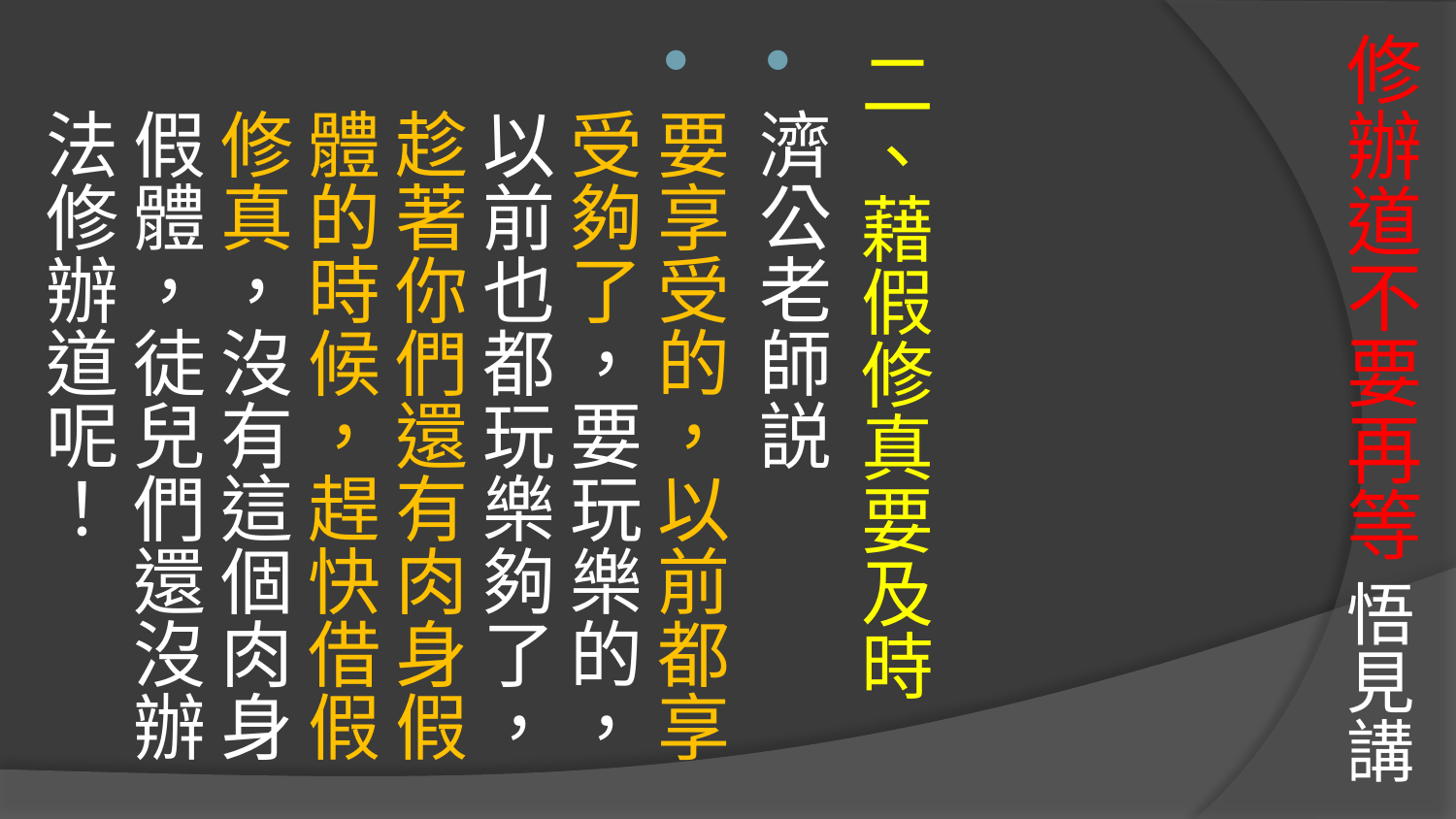

# 修辦道不要再等 悟見講
二、藉假修真要及時
濟公老師説
要享受的，以前都享受夠了，要玩樂的，以前也都玩樂夠了，趁著你們還有肉身假體的時候，趕快借假修真，沒有這個肉身假體，徒兒們還沒辦法修辦道呢！